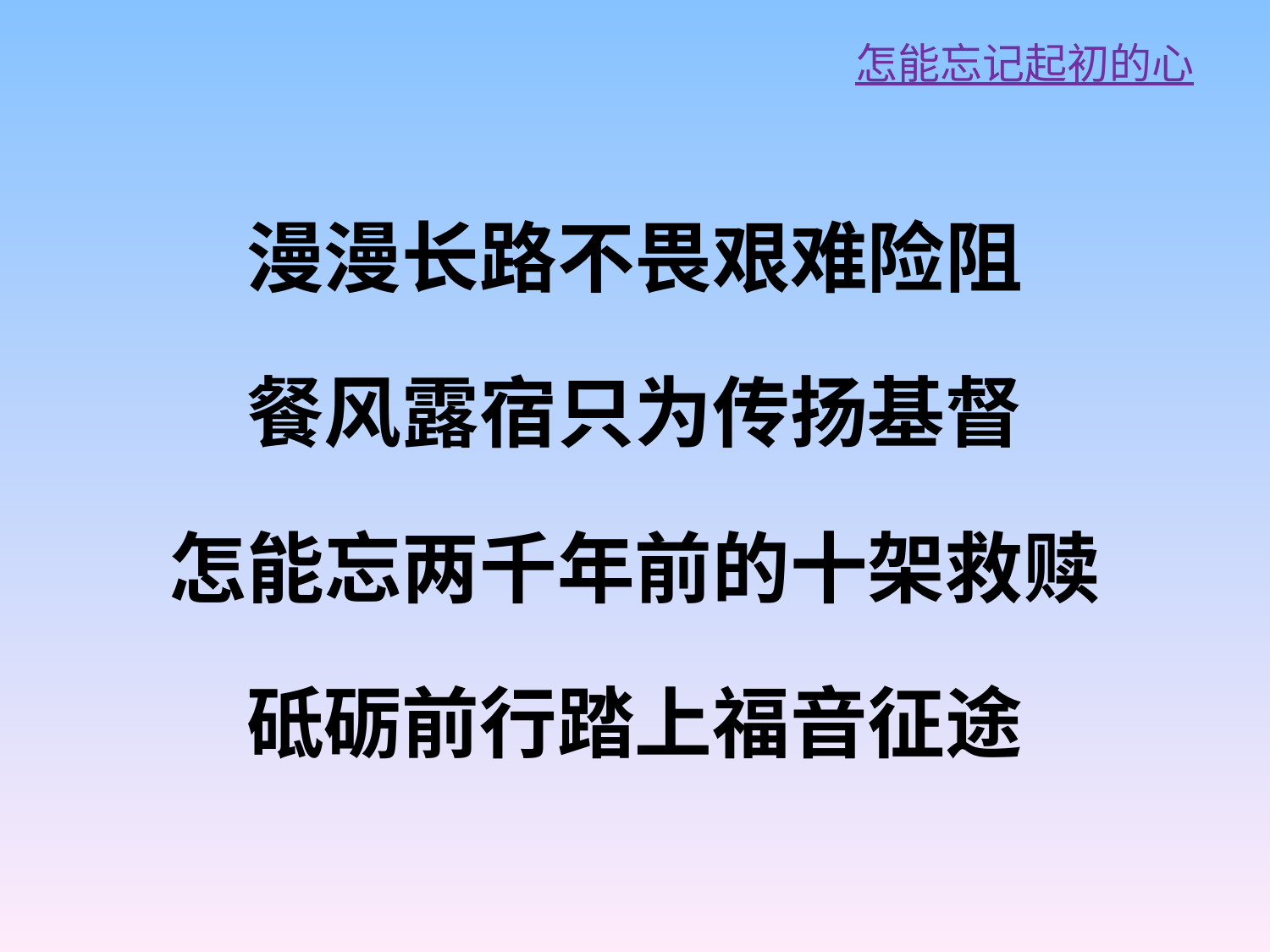

# 怎能忘记起初的心
漫漫长路不畏艰难险阻
餐风露宿只为传扬基督
怎能忘两千年前的十架救赎
砥砺前行踏上福音征途